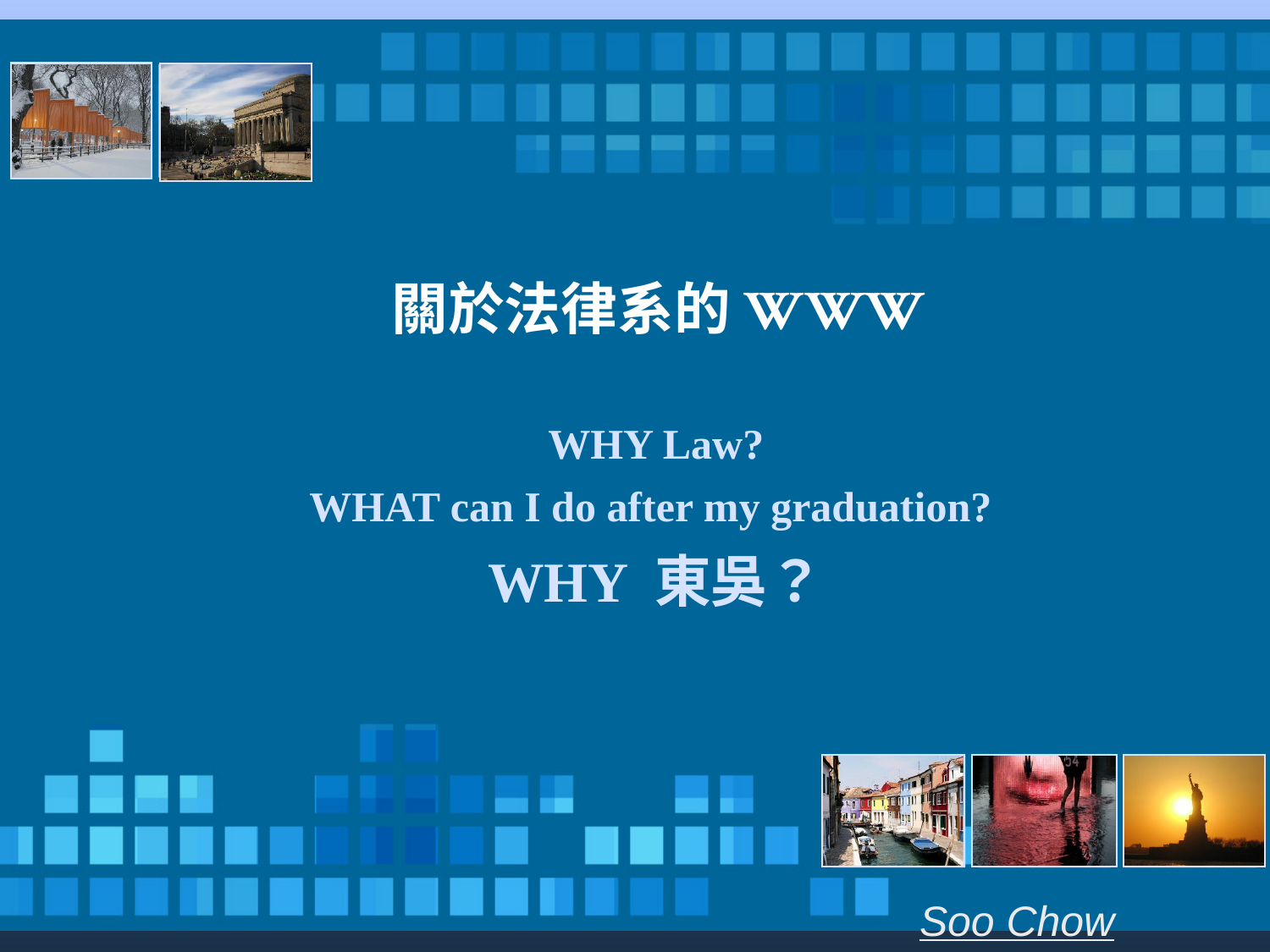

# 關於法律系的WWW
WHY Law?
WHAT can I do after my graduation?
WHY 東吳？